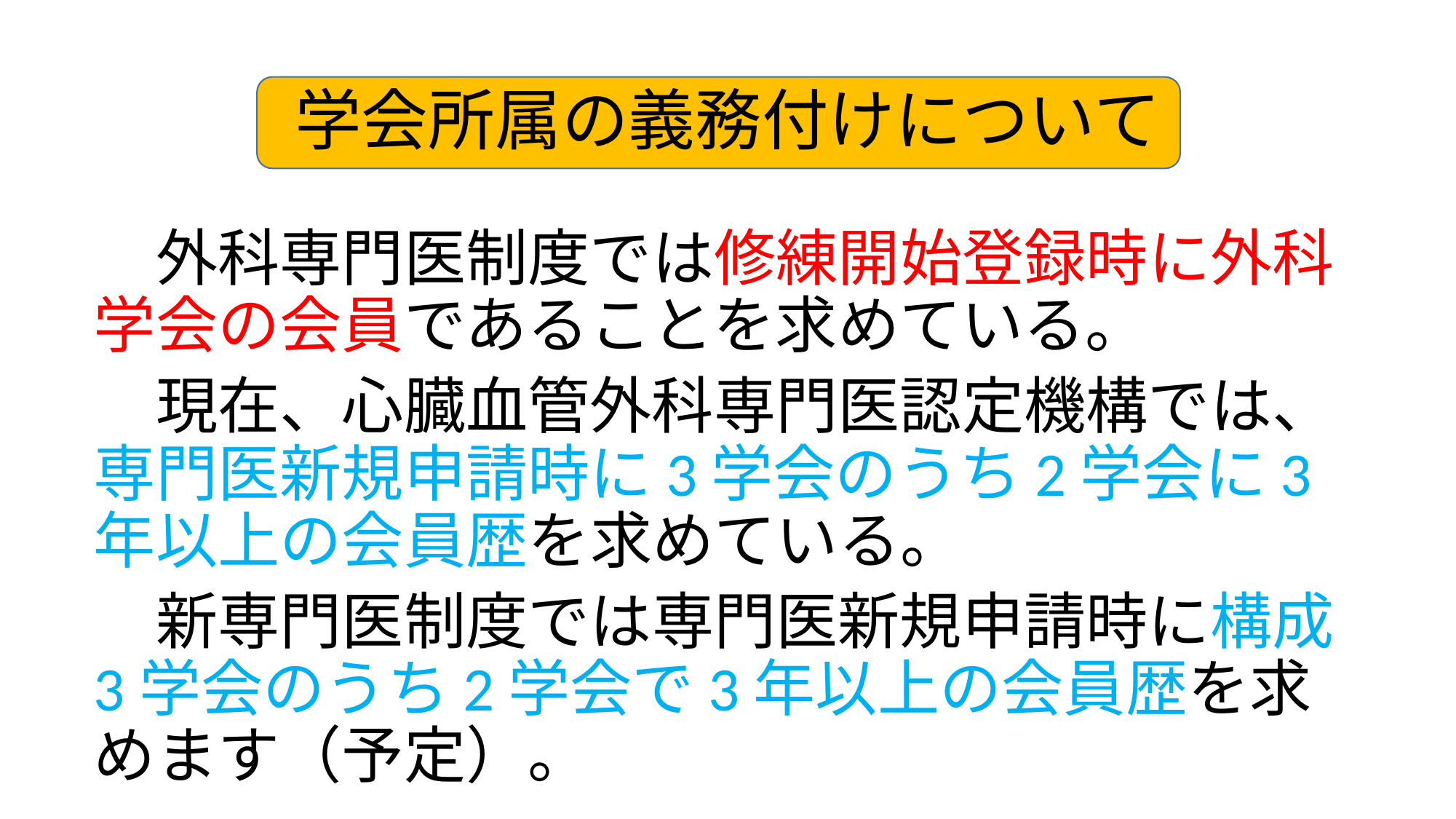

# 学会所属の義務付けについて

　外科専門医制度では修練開始登録時に外科学会の会員であることを求めている。
　現在、心臓血管外科専門医認定機構では、専門医新規申請時に3学会のうち2学会に3年以上の会員歴を求めている。
　新専門医制度では専門医新規申請時に構成3学会のうち2学会で3年以上の会員歴を求めます（予定）。